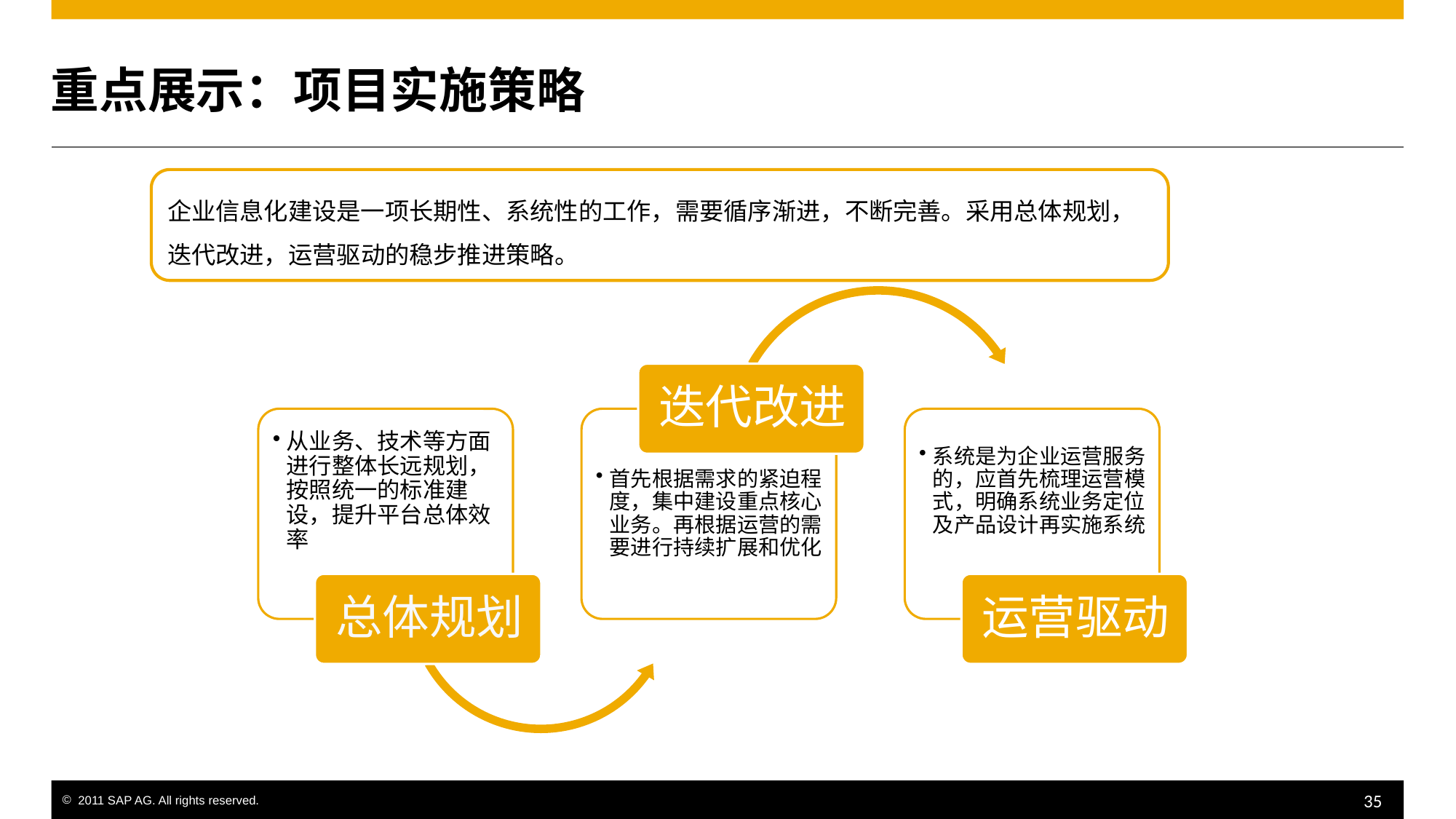

重点展示：项目实施策略
企业信息化建设是一项长期性、系统性的工作，需要循序渐进，不断完善。采用总体规划，迭代改进，运营驱动的稳步推进策略。
从业务、技术等方面进行整体长远规划，按照统一的标准建设，提升平台总体效率
总体规划
首先根据需求的紧迫程度，集中建设重点核心业务。再根据运营的需要进行持续扩展和优化
迭代改进
系统是为企业运营服务的，应首先梳理运营模式，明确系统业务定位及产品设计再实施系统
运营驱动
35